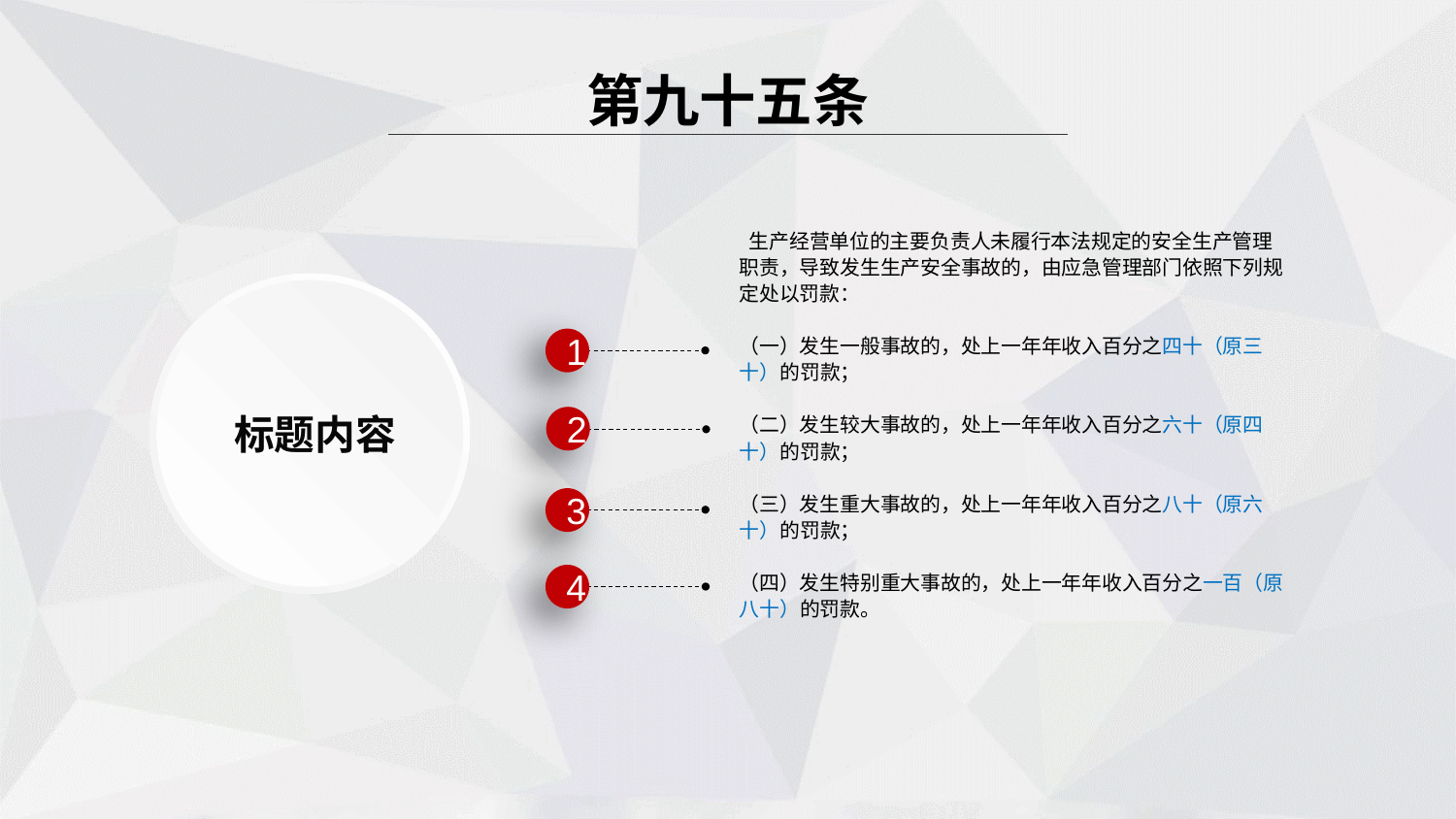

第九十五条
 生产经营单位的主要负责人未履行本法规定的安全生产管理职责，导致发生生产安全事故的，由应急管理部门依照下列规定处以罚款：
（一）发生一般事故的，处上一年年收入百分之四十（原三十）的罚款；
（二）发生较大事故的，处上一年年收入百分之六十（原四十）的罚款；
（三）发生重大事故的，处上一年年收入百分之八十（原六十）的罚款；
（四）发生特别重大事故的，处上一年年收入百分之一百（原八十）的罚款。

1
2
标题内容
3
4